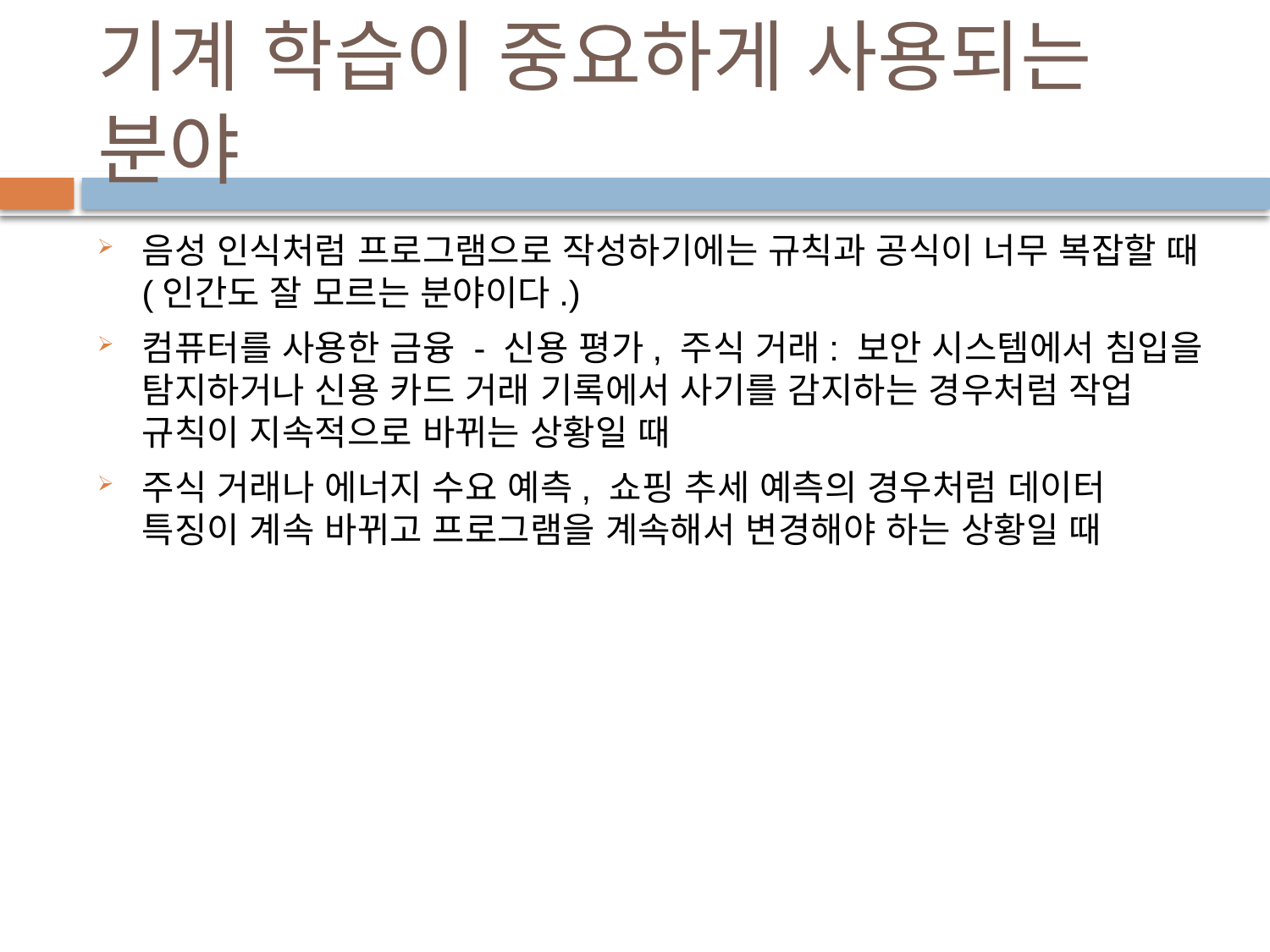

# 기계 학습이 중요하게 사용되는 분야
음성 인식처럼 프로그램으로 작성하기에는 규칙과 공식이 너무 복잡할 때(인간도 잘 모르는 분야이다.)
컴퓨터를 사용한 금융 - 신용 평가, 주식 거래: 보안 시스템에서 침입을 탐지하거나 신용 카드 거래 기록에서 사기를 감지하는 경우처럼 작업 규칙이 지속적으로 바뀌는 상황일 때
주식 거래나 에너지 수요 예측, 쇼핑 추세 예측의 경우처럼 데이터 특징이 계속 바뀌고 프로그램을 계속해서 변경해야 하는 상황일 때